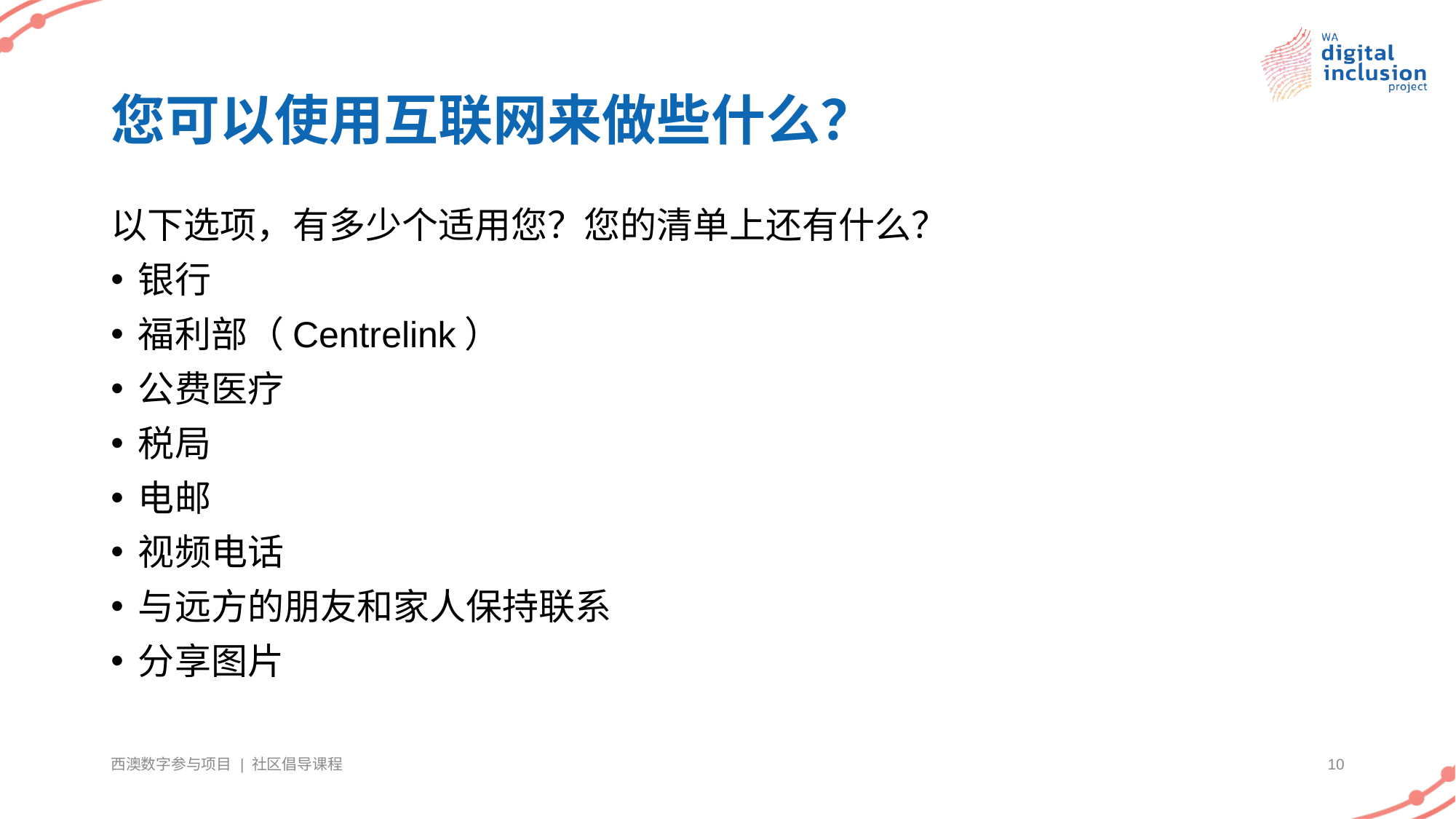

# 您可以使用互联网来做些什么？
以下选项，有多少个适用您？您的清单上还有什么？
银行
福利部（Centrelink）
公费医疗
税局
电邮
视频电话
与远方的朋友和家人保持联系
分享图片

西澳数字参与项目 | 社区倡导课程
10